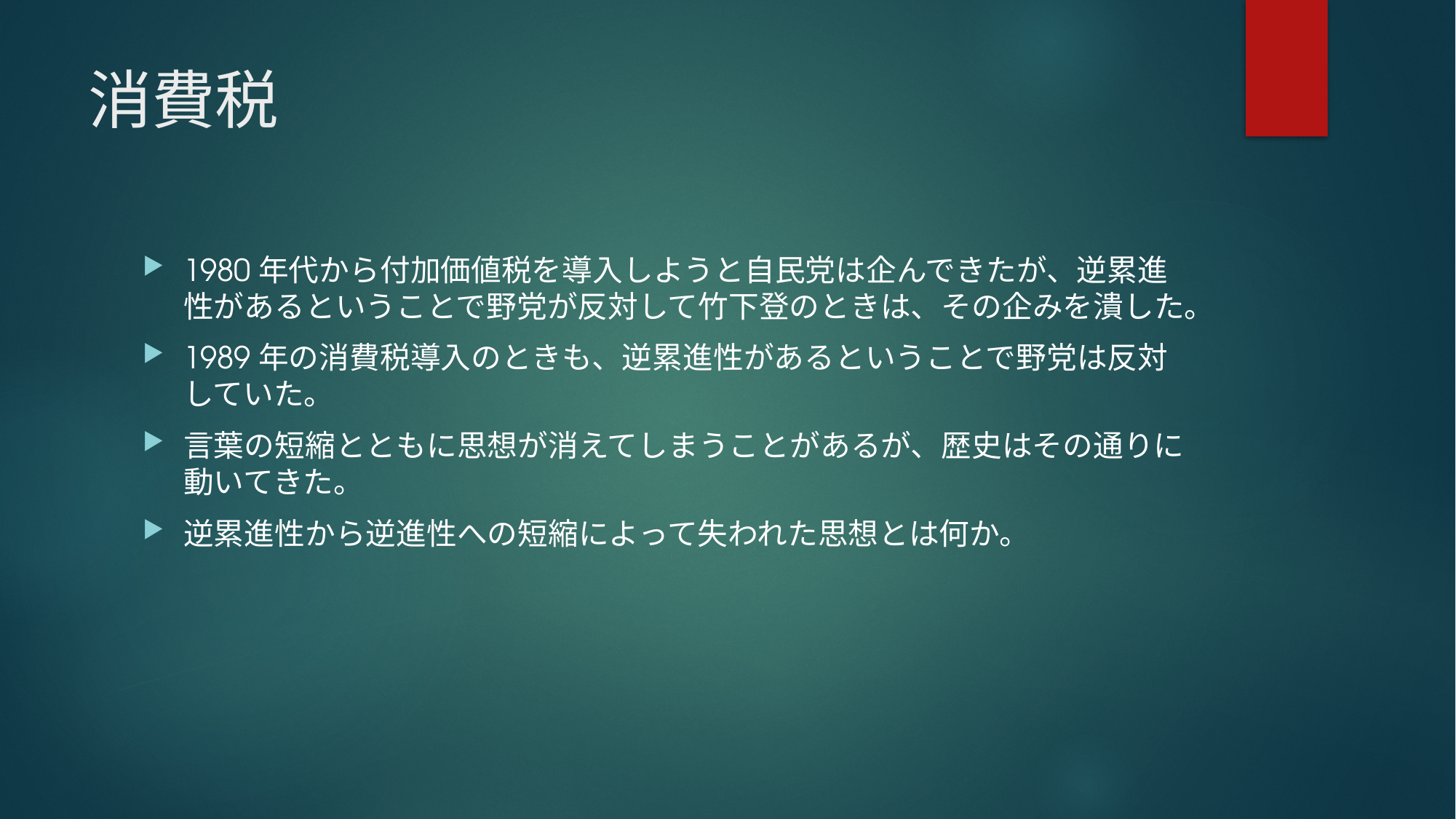

# 消費税
1980年代から付加価値税を導入しようと自民党は企んできたが、逆累進性があるということで野党が反対して竹下登のときは、その企みを潰した。
1989年の消費税導入のときも、逆累進性があるということで野党は反対していた。
言葉の短縮とともに思想が消えてしまうことがあるが、歴史はその通りに動いてきた。
逆累進性から逆進性への短縮によって失われた思想とは何か。